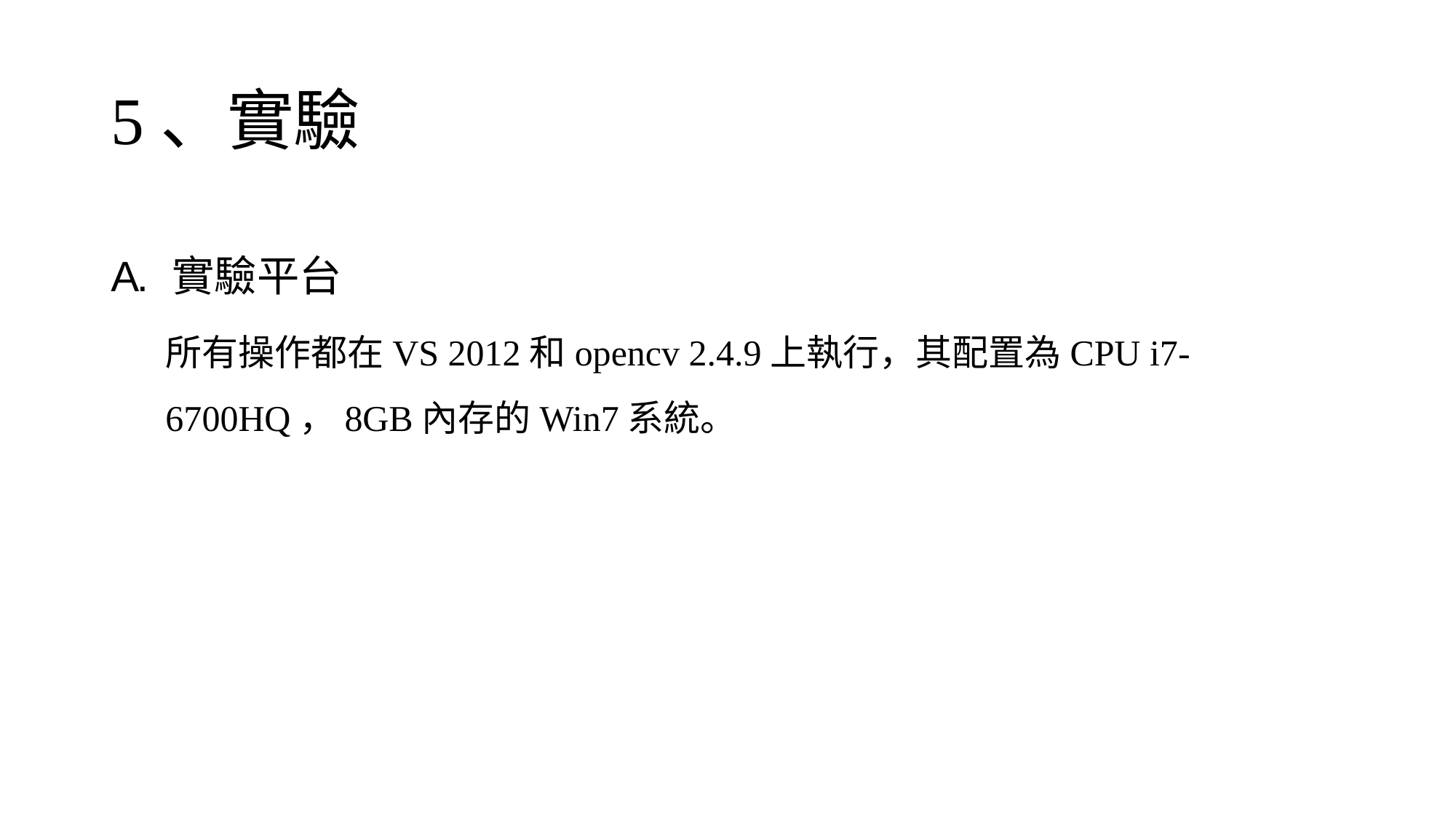

# 5、實驗
實驗平台
所有操作都在VS 2012和opencv 2.4.9上執行，其配置為CPU i7-6700HQ，8GB內存的Win7系統。